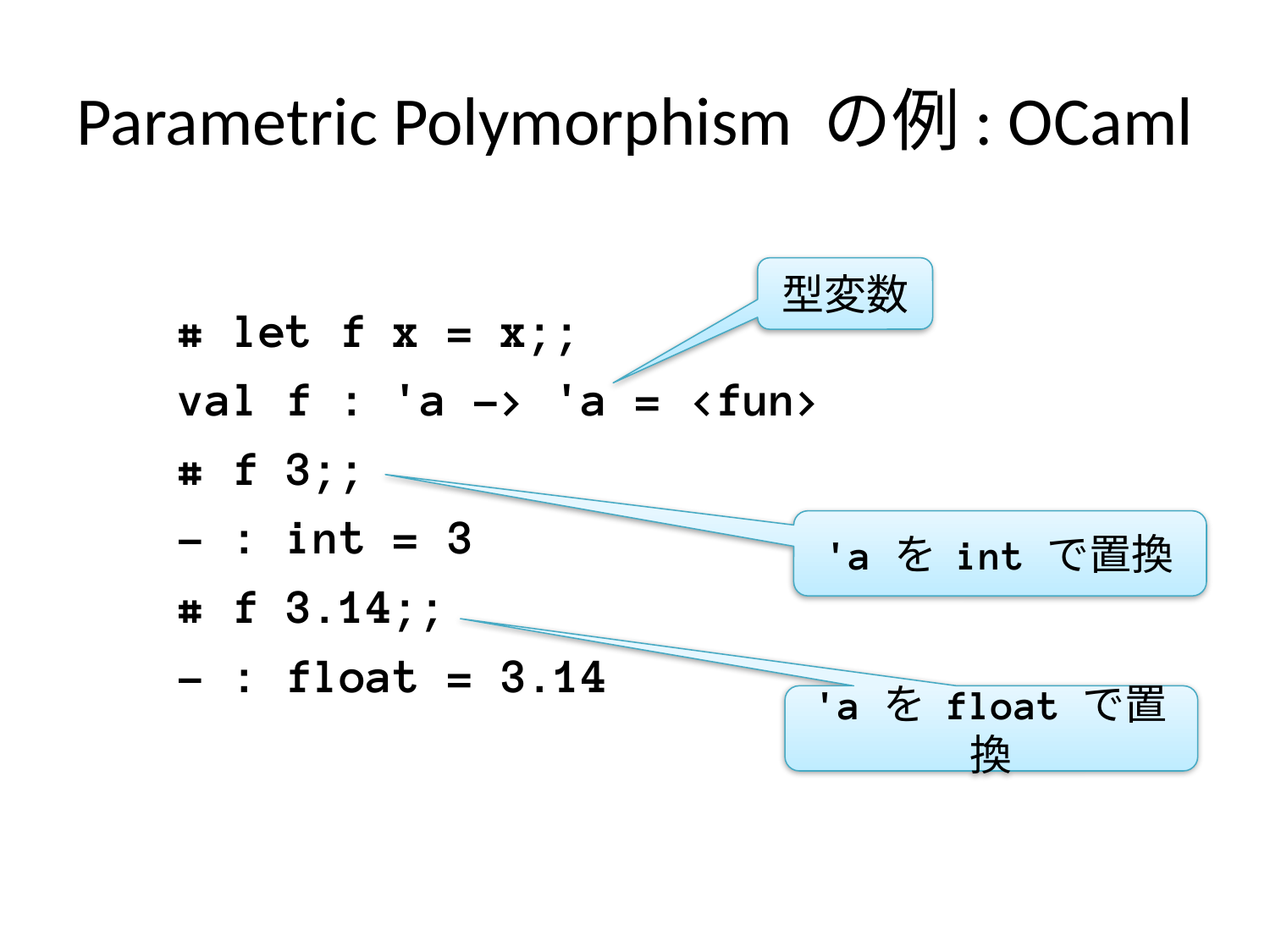

# Parametric Polymorphism の例: OCaml

# let f x = x;;
val f : 'a -> 'a = <fun>
# f 3;;
- : int = 3
# f 3.14;;
- : float = 3.14
型変数
'a を int で置換
'a を float で置換